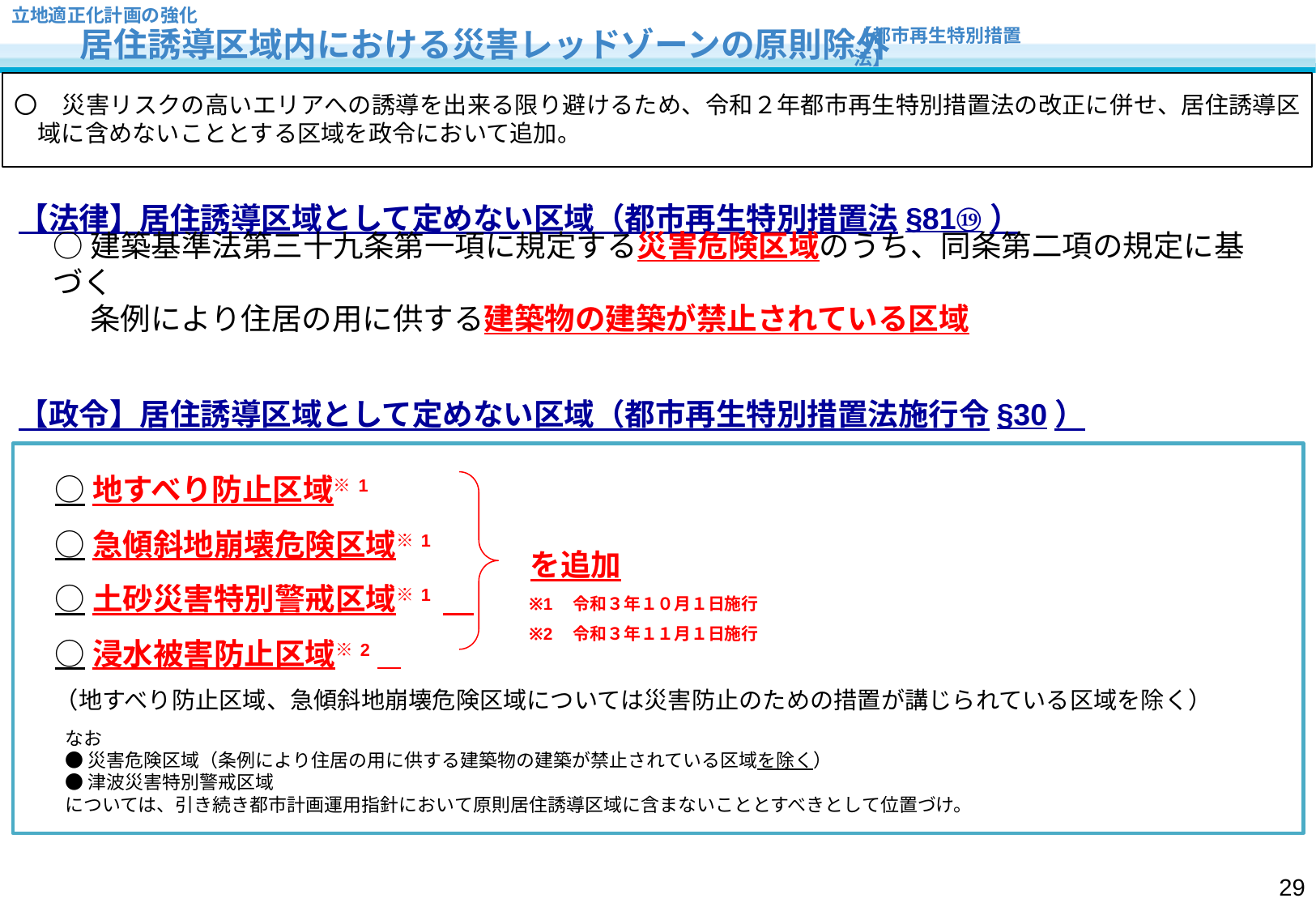

立地適正化計画の強化
　　居住誘導区域内における災害レッドゾーンの原則除外
【都市再生特別措置法】
〇　災害リスクの高いエリアへの誘導を出来る限り避けるため、令和２年都市再生特別措置法の改正に併せ、居住誘導区域に含めないこととする区域を政令において追加。
【法律】居住誘導区域として定めない区域（都市再生特別措置法§81⑲）
○建築基準法第三十九条第一項に規定する災害危険区域のうち、同条第二項の規定に基づく
　 条例により住居の用に供する建築物の建築が禁止されている区域

【政令】居住誘導区域として定めない区域（都市再生特別措置法施行令§30）

○地すべり防止区域※1
○急傾斜地崩壊危険区域※1
○土砂災害特別警戒区域※1
○浸水被害防止区域※2
（地すべり防止区域、急傾斜地崩壊危険区域については災害防止のための措置が講じられている区域を除く）

を追加
※1　令和３年１０月１日施行
※2　令和３年１１月１日施行

なお
●災害危険区域（条例により住居の用に供する建築物の建築が禁止されている区域を除く）
●津波災害特別警戒区域
については、引き続き都市計画運用指針において原則居住誘導区域に含まないこととすべきとして位置づけ。
29